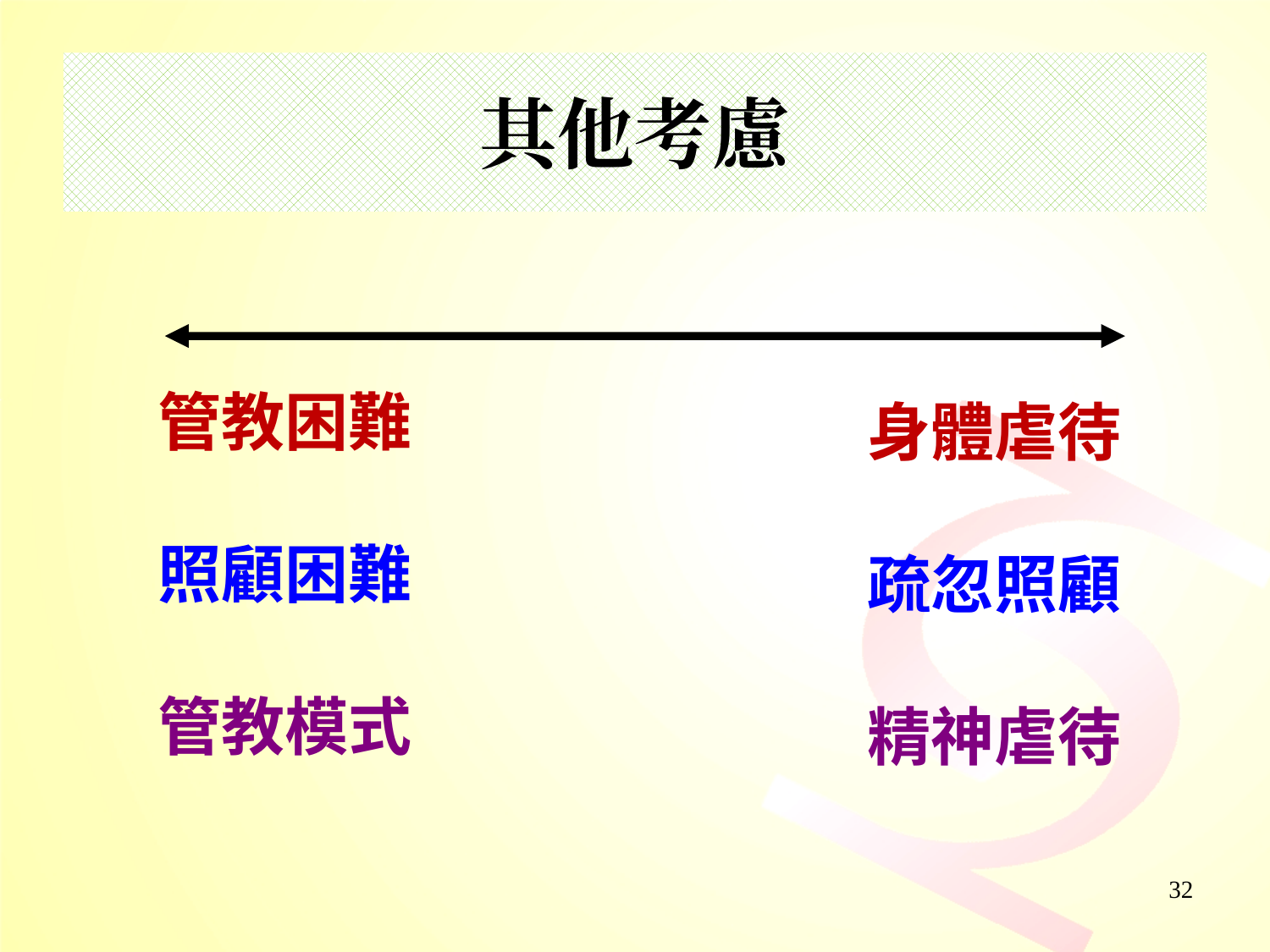

# 其他考慮

身體虐待

疏忽照顧

精神虐待

管教困難

照顧困難

管教模式

32